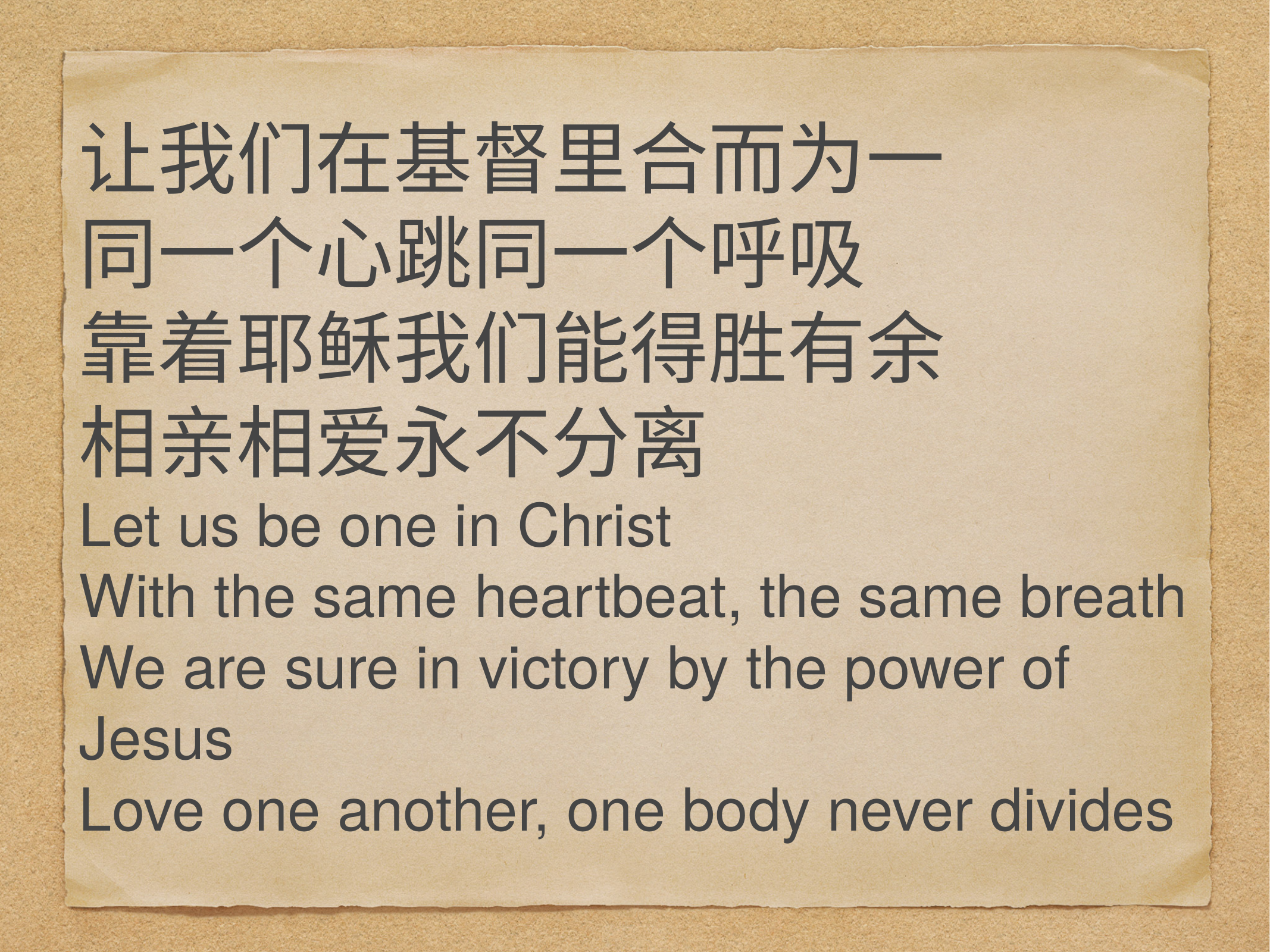

# 让我们在基督里合而为一
同一个心跳同一个呼吸
靠着耶稣我们能得胜有余
相亲相爱永不分离
Let us be one in Christ
With the same heartbeat, the same breath
We are sure in victory by the power of Jesus
Love one another, one body never divides